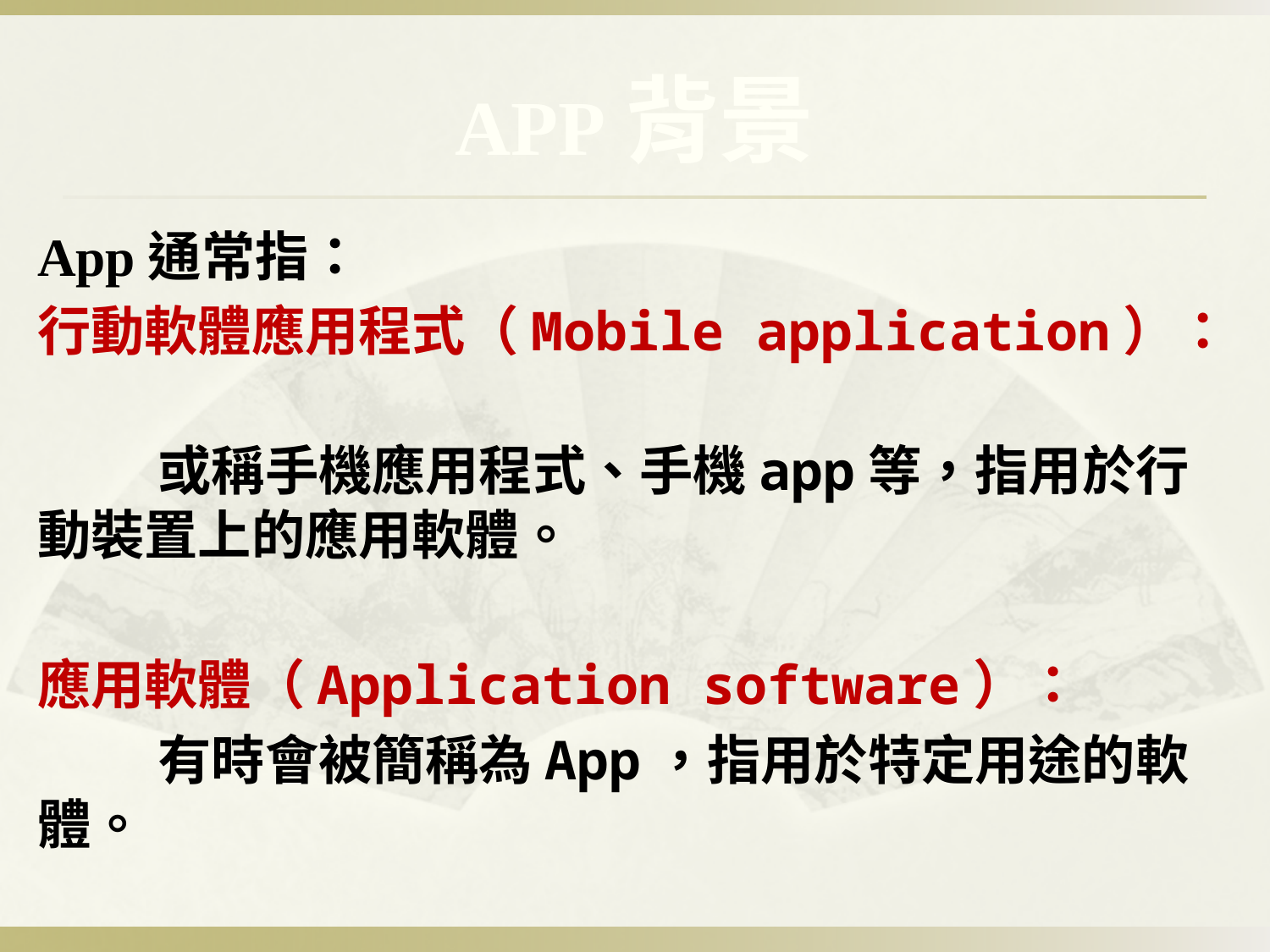

# APP背景
App通常指：
行動軟體應用程式（Mobile application）：
	或稱手機應用程式、手機app等，指用於行動裝置上的應用軟體。

應用軟體（Application software）：
	有時會被簡稱為App，指用於特定用途的軟體。